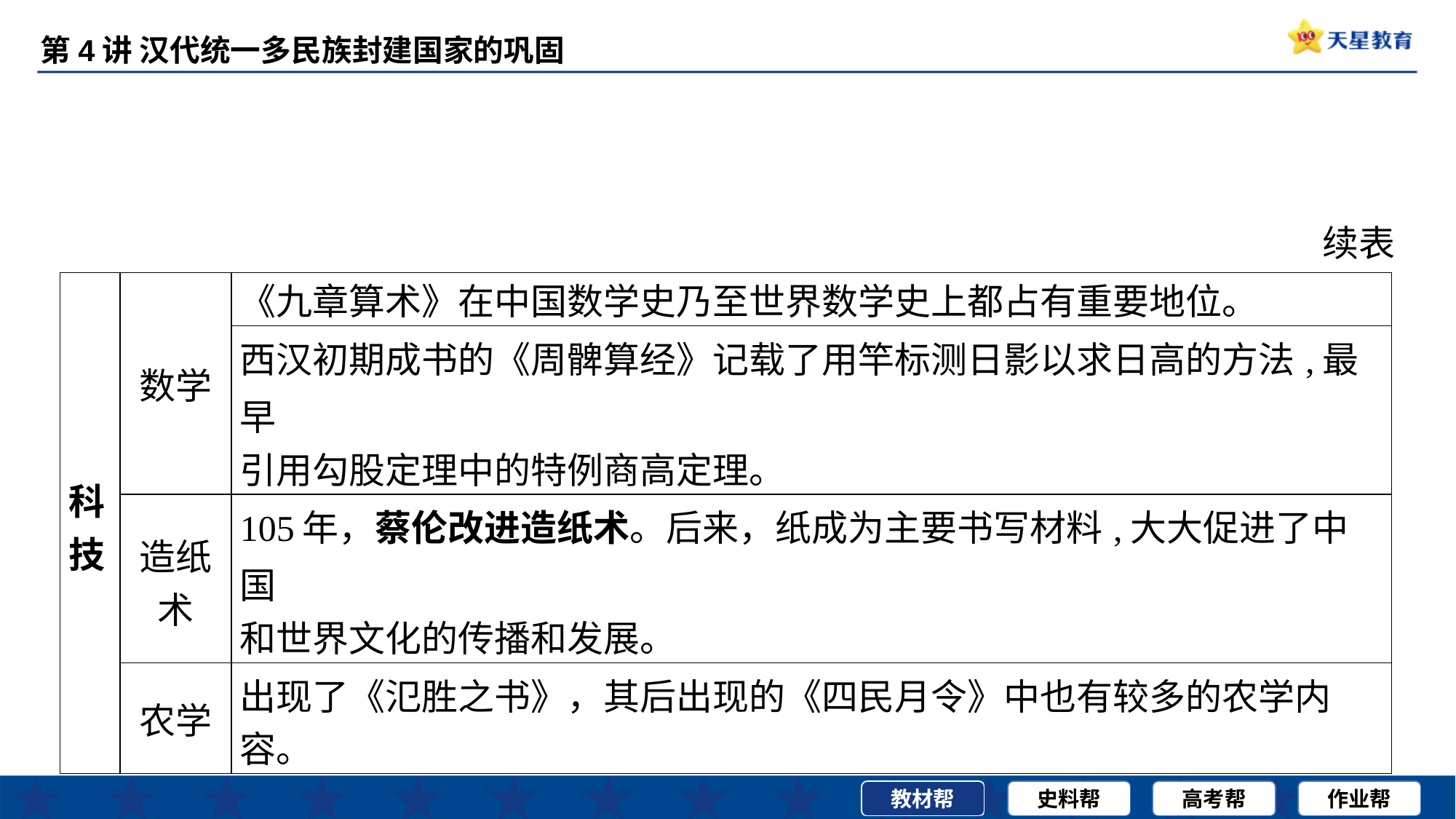

续表
| 科 技 | 数学 | 《九章算术》在中国数学史乃至世界数学史上都占有重要地位。 |
| --- | --- | --- |
|  |  | 西汉初期成书的《周髀算经》记载了用竿标测日影以求日高的方法,最早 引用勾股定理中的特例商高定理。 |
|  | 造纸 术 | 105年，蔡伦改进造纸术。后来，纸成为主要书写材料,大大促进了中国 和世界文化的传播和发展。 |
|  | 农学 | 出现了《氾胜之书》，其后出现的《四民月令》中也有较多的农学内 容。 |